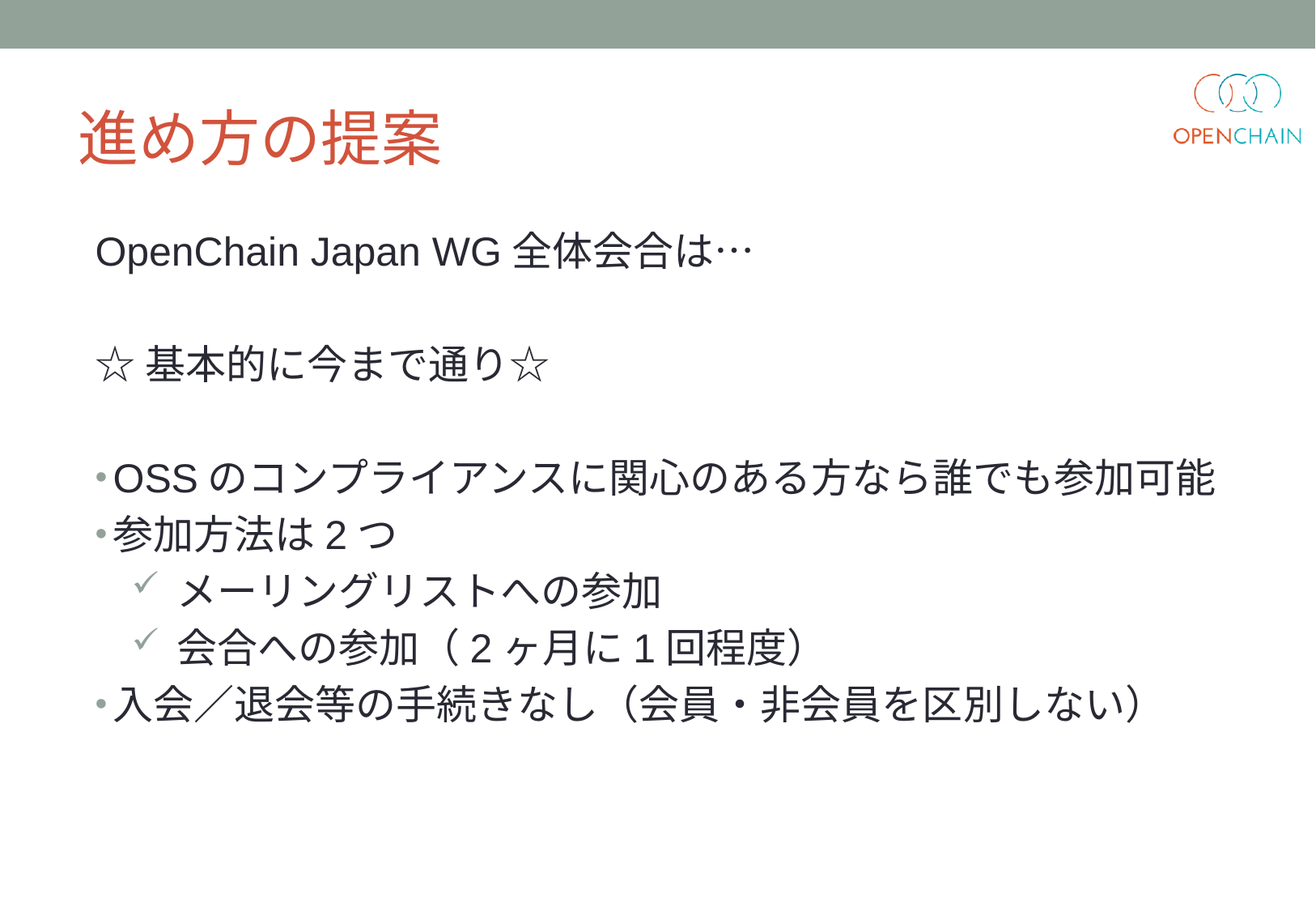

# 進め方の提案
OpenChain Japan WG全体会合は…

☆基本的に今まで通り☆

OSSのコンプライアンスに関心のある方なら誰でも参加可能
参加方法は2つ
メーリングリストへの参加
会合への参加（2ヶ月に1回程度）
入会／退会等の手続きなし（会員・非会員を区別しない）